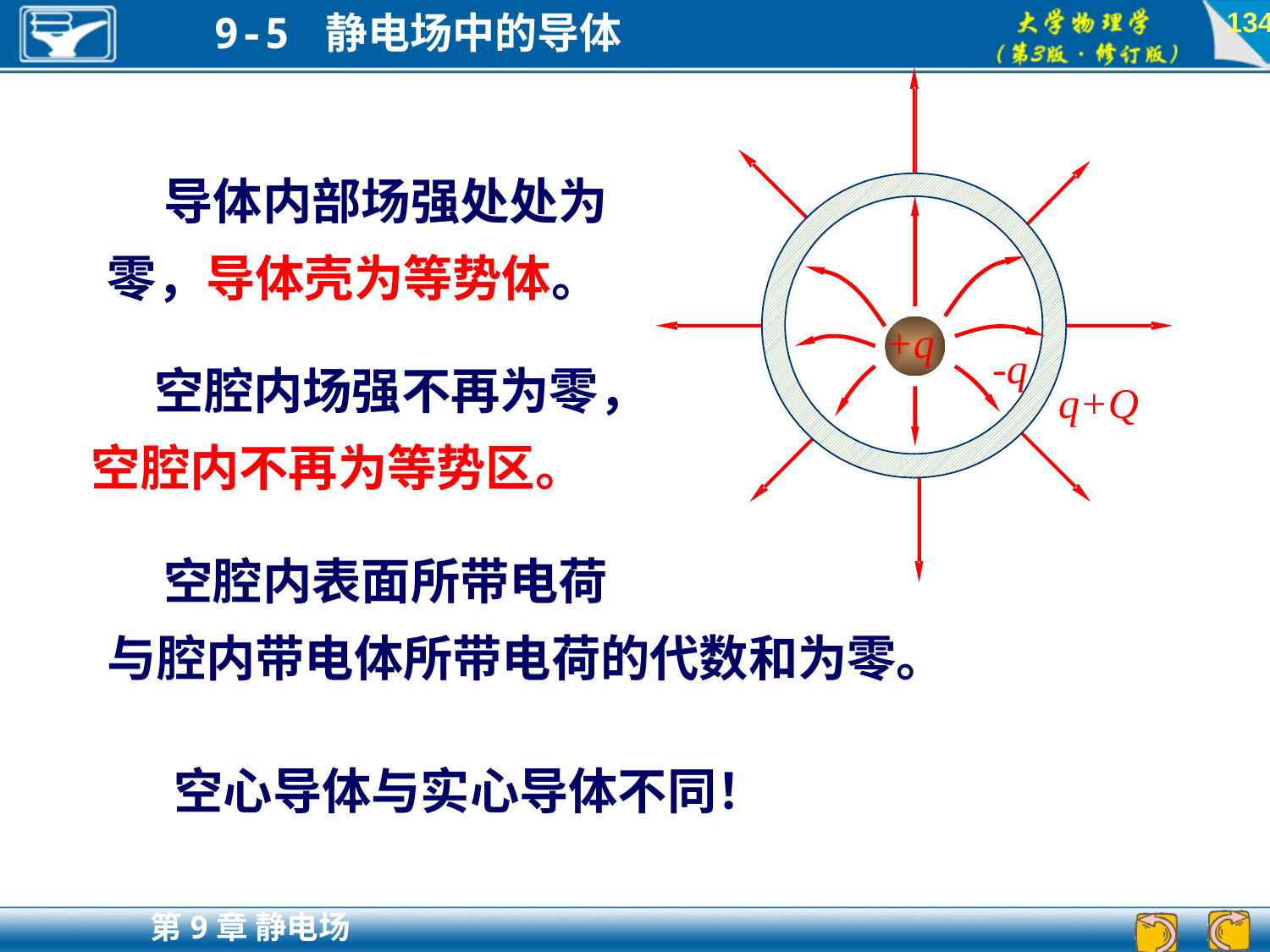

134

+q

-
q

q+Q

    导体内部场强处处为零，导体壳为等势体。
空腔内场强不再为零，空腔内不再为等势区。
    空腔内表面所带电荷
与腔内带电体所带电荷的代数和为零。
    空心导体与实心导体不同！